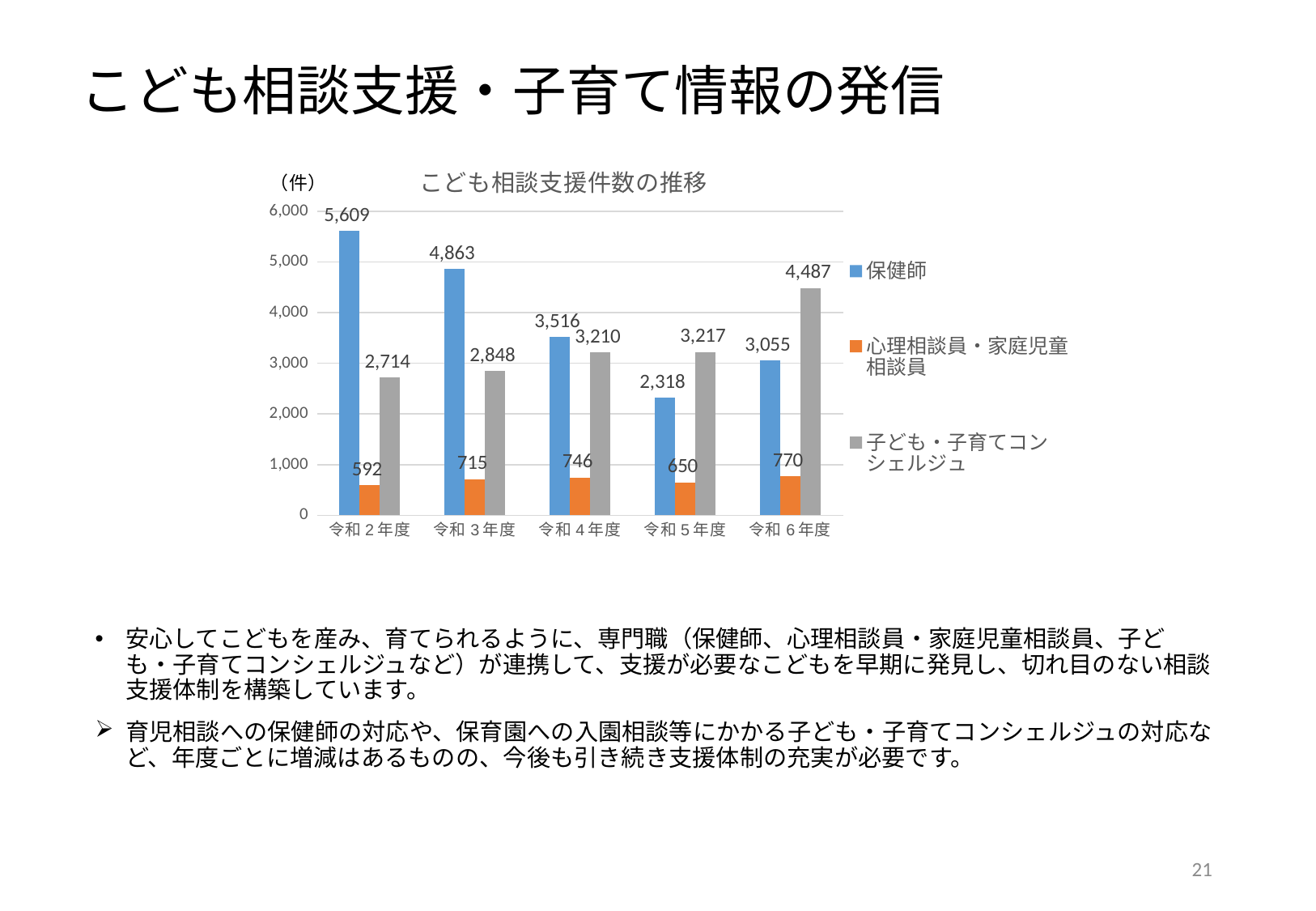

# こども相談支援・子育て情報の発信

### Chart: こども相談支援件数の推移

| Category | 保健師 | 心理相談員・家庭児童相談員 | 子ども・子育てコンシェルジュ |
|---|---|---|---|
| 令和2年度 | 5609.0 | 592.0 | 2714.0 |
| 令和3年度 | 4863.0 | 715.0 | 2848.0 |
| 令和4年度 | 3516.0 | 746.0 | 3210.0 |
| 令和5年度 | 2318.0 | 650.0 | 3217.0 |
| 令和6年度 | 3055.0 | 770.0 | 4487.0 |

安心してこどもを産み、育てられるように、専門職（保健師、心理相談員・家庭児童相談員、子ども・子育てコンシェルジュなど）が連携して、支援が必要なこどもを早期に発見し、切れ目のない相談支援体制を構築しています。
育児相談への保健師の対応や、保育園への入園相談等にかかる子ども・子育てコンシェルジュの対応など、年度ごとに増減はあるものの、今後も引き続き支援体制の充実が必要です。

21